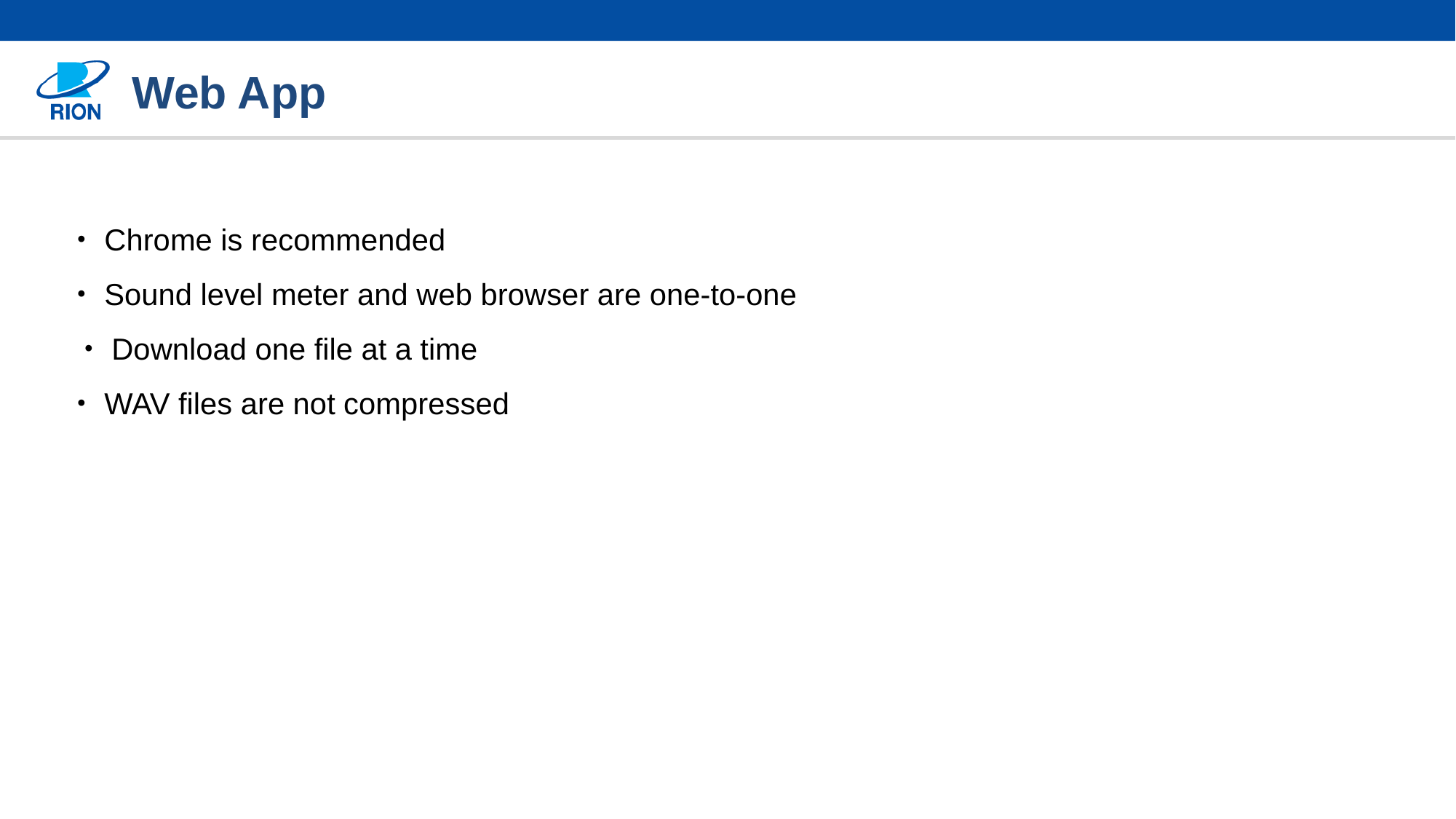

# Web App
・Chrome is recommended​
・Sound level meter and web browser are one-to-one
​・Download one file at a time
・WAV files are not compressed